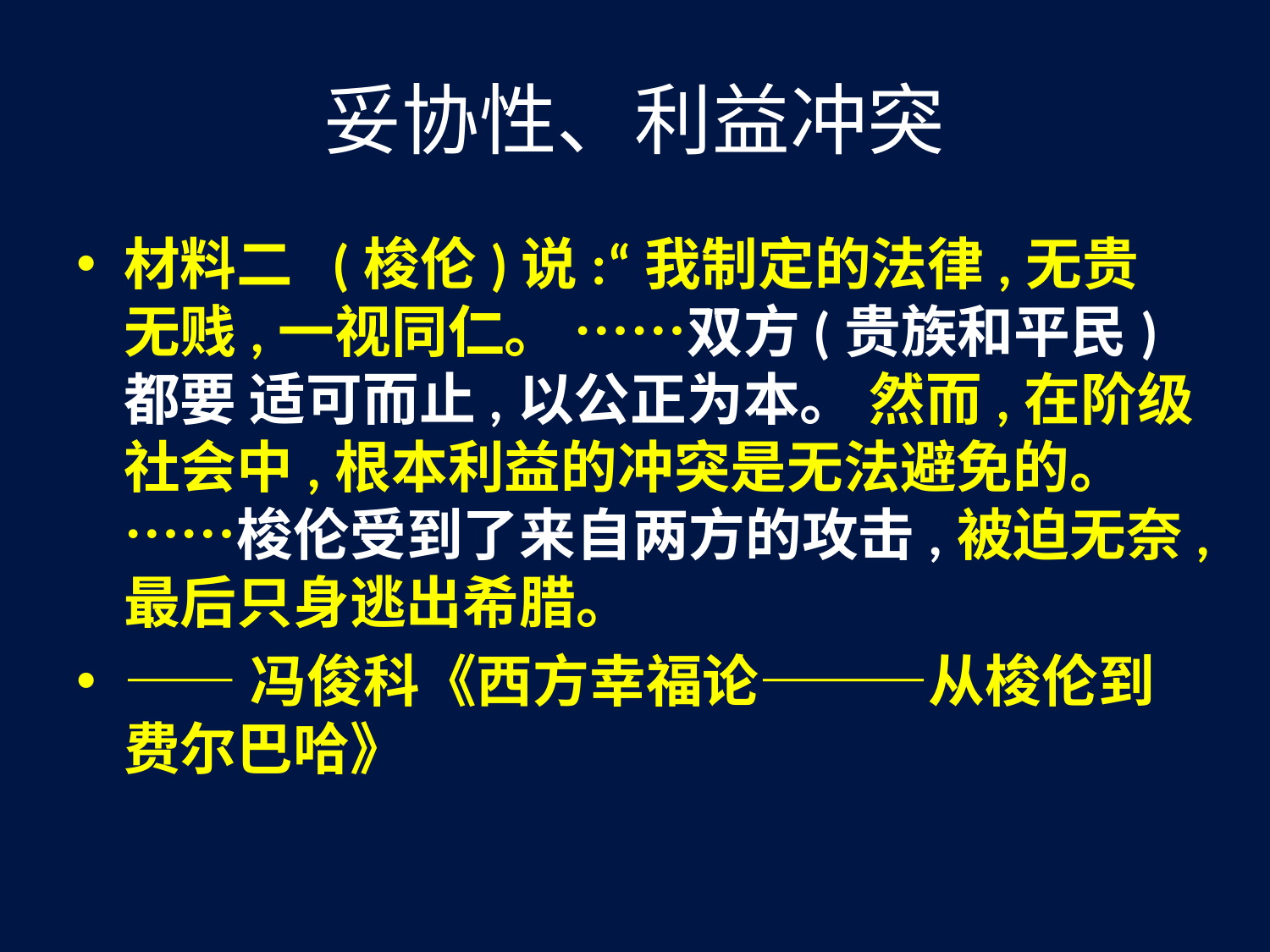

# 妥协性、利益冲突
材料二  (梭伦)说:“我制定的法律,无贵无贱,一视同仁。 ……双方(贵族和平民)都要 适可而止,以公正为本。 然而,在阶级社会中,根本利益的冲突是无法避免的。  ……梭伦受到了来自两方的攻击,被迫无奈,最后只身逃出希腊。
——冯俊科《西方幸福论———从梭伦到费尔巴哈》